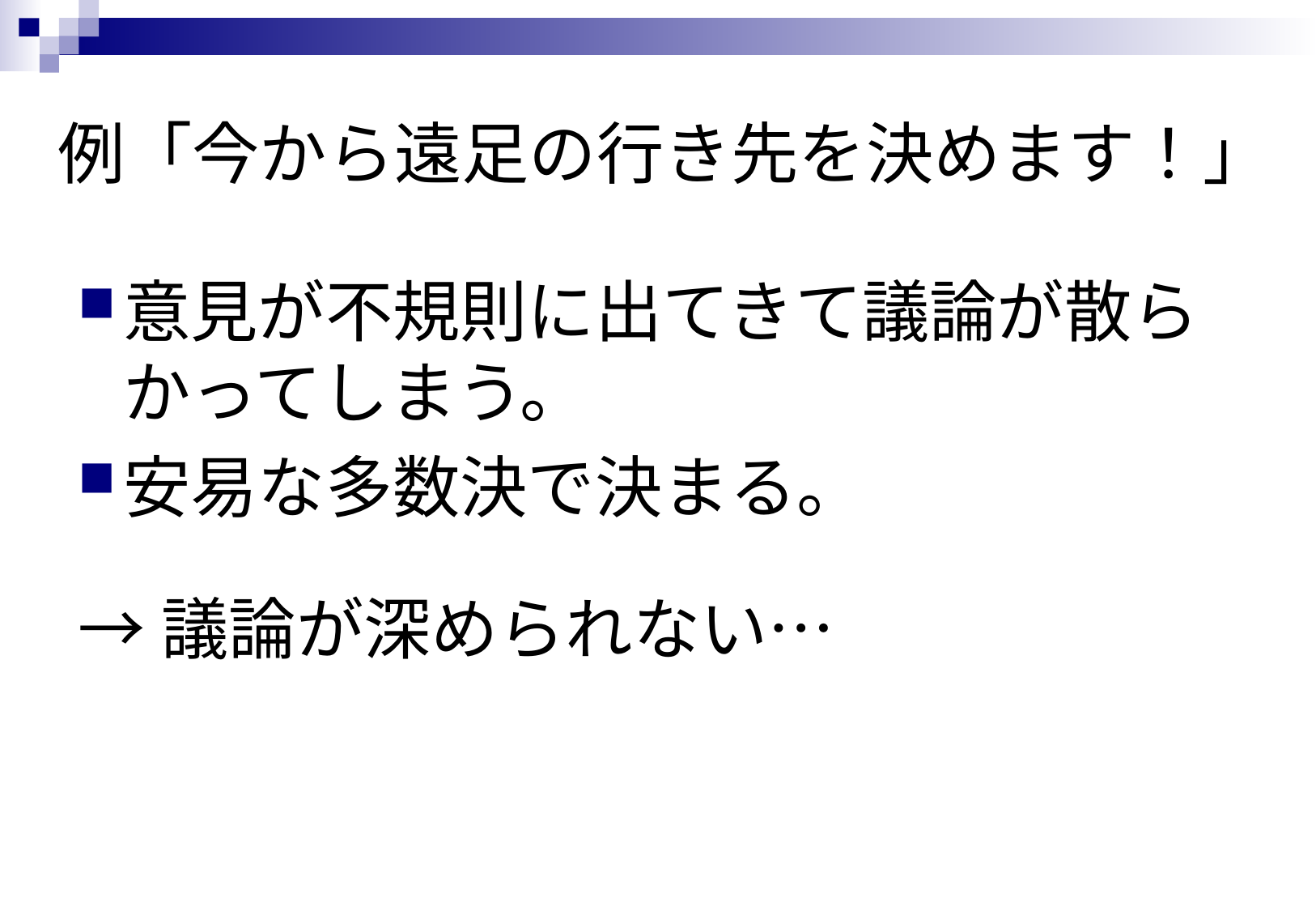

# 例「今から遠足の行き先を決めます！」
意見が不規則に出てきて議論が散らかってしまう。
安易な多数決で決まる。

→議論が深められない…